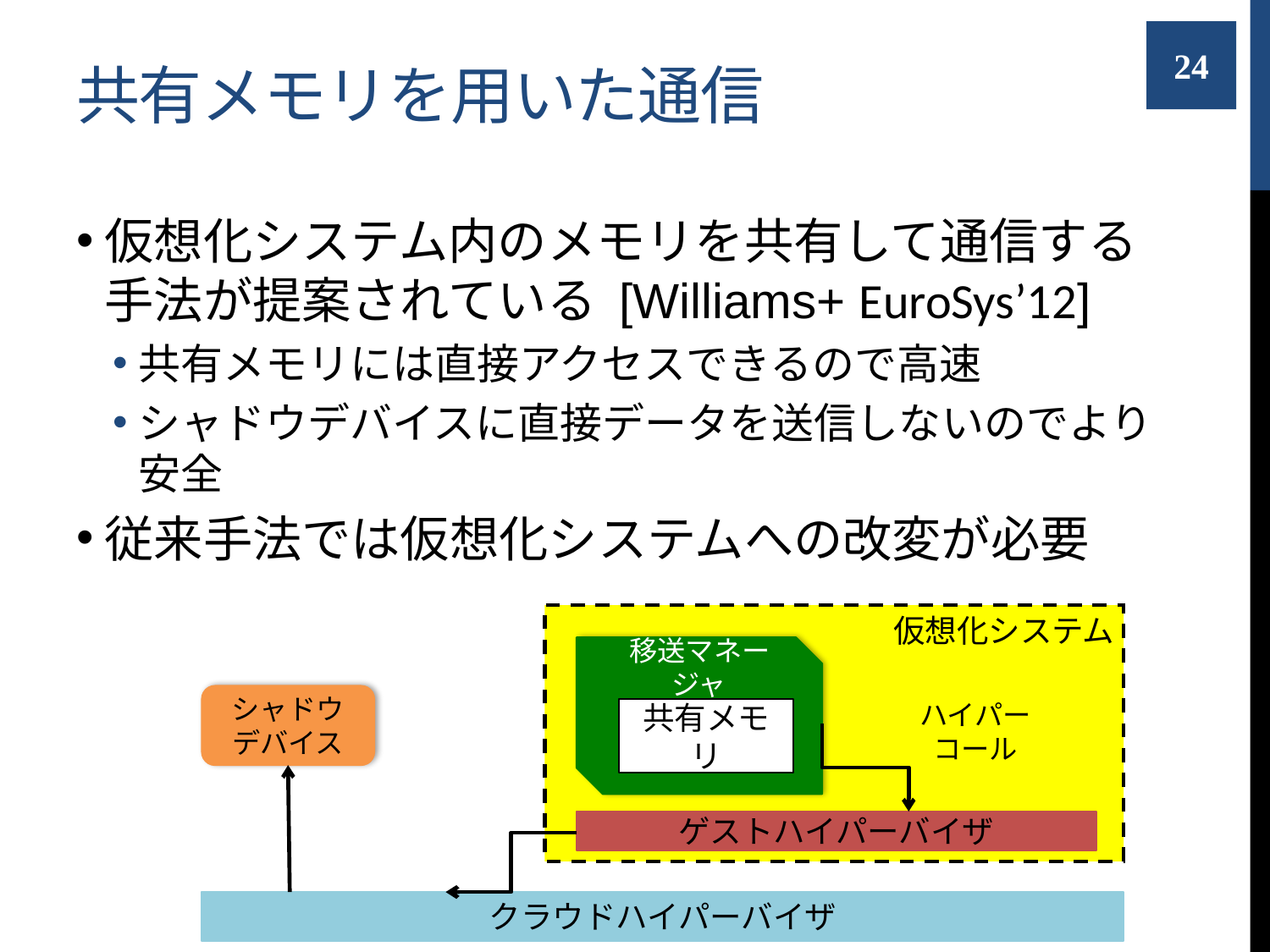

# 共有メモリを用いた通信
24
仮想化システム内のメモリを共有して通信する手法が提案されている [Williams+ EuroSys’12]
共有メモリには直接アクセスできるので高速
シャドウデバイスに直接データを送信しないのでより安全
従来手法では仮想化システムへの改変が必要

仮想化システム

移送マネージャ

シャドウ
デバイス
共有メモリ
ハイパー
コール
ゲストハイパーバイザ
クラウドハイパーバイザ